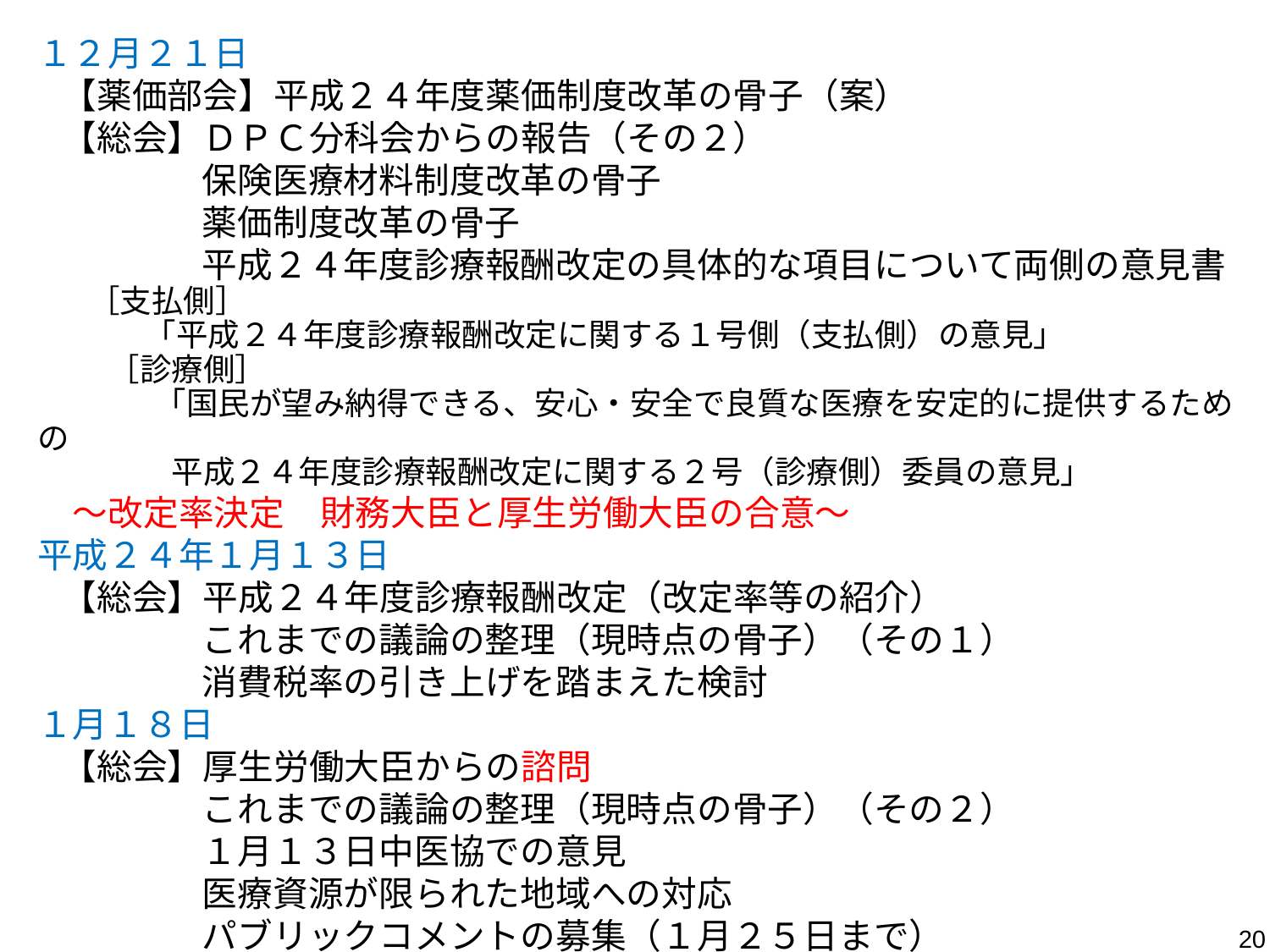

１２月２１日
  【薬価部会】平成２４年度薬価制度改革の骨子（案）
  【総会】ＤＰＣ分科会からの報告（その２）
　　　　   保険医療材料制度改革の骨子
　　　　   薬価制度改革の骨子
　　　　   平成２４年度診療報酬改定の具体的な項目について両側の意見書
      ［支払側］
     　　「平成２４年度診療報酬改定に関する１号側（支払側）の意見」
　　 ［診療側］
 　　　 「国民が望み納得できる、安心・安全で良質な医療を安定的に提供するための
　　　　 平成２４年度診療報酬改定に関する２号（診療側）委員の意見」
　～改定率決定　財務大臣と厚生労働大臣の合意～
平成２４年１月１３日
  【総会】平成２４年度診療報酬改定（改定率等の紹介）
　　　　   これまでの議論の整理（現時点の骨子）（その１）
　　　　   消費税率の引き上げを踏まえた検討
１月１８日
  【総会】厚生労働大臣からの諮問
　　　　   これまでの議論の整理（現時点の骨子）（その２）
　　　　   １月１３日中医協での意見
　　　　   医療資源が限られた地域への対応
　　　　   パブリックコメントの募集（１月２５日まで）
20